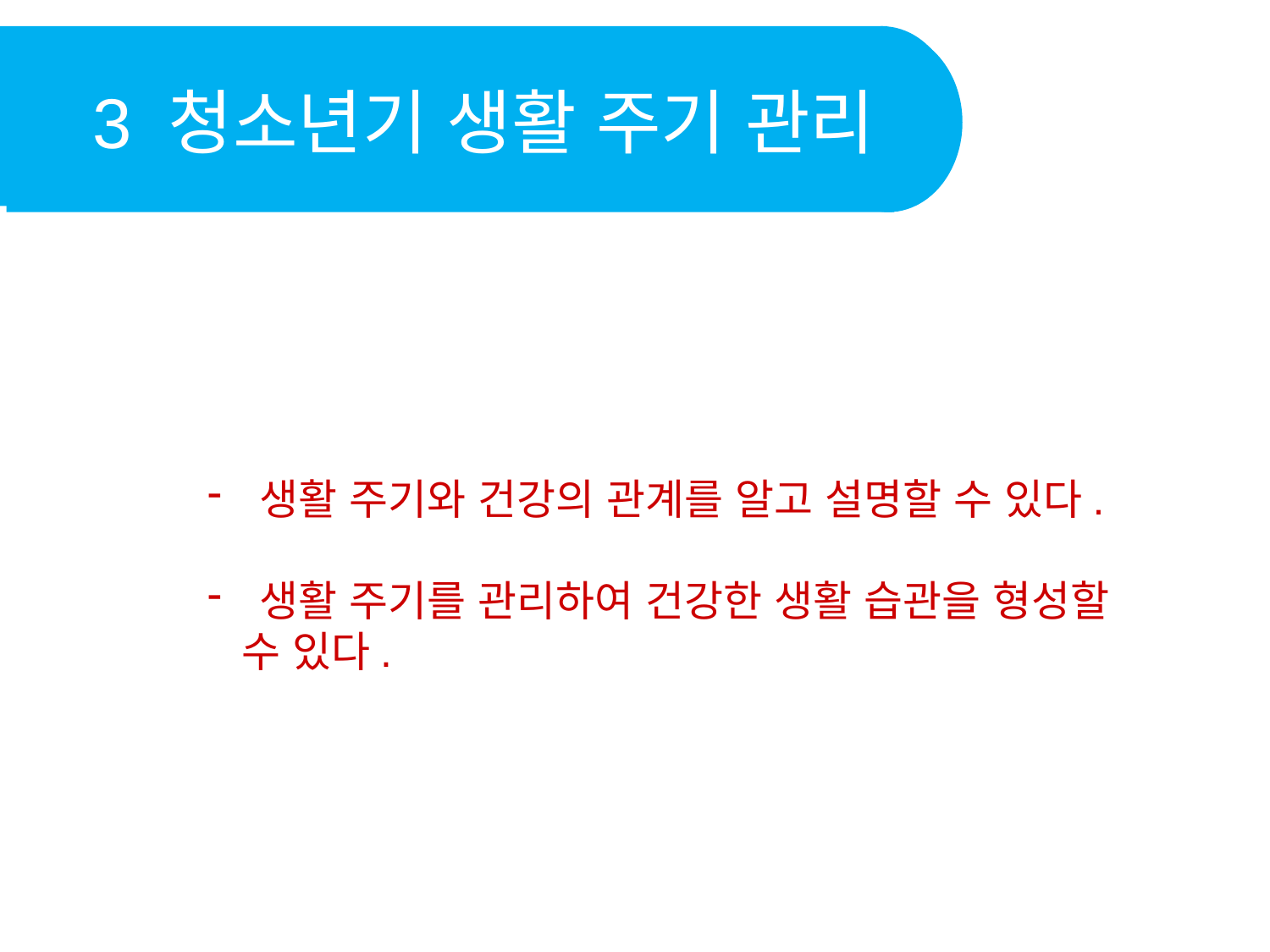

3 청소년기 생활 주기 관리

 생활 주기와 건강의 관계를 알고 설명할 수 있다.

 생활 주기를 관리하여 건강한 생활 습관을 형성할
  수 있다.